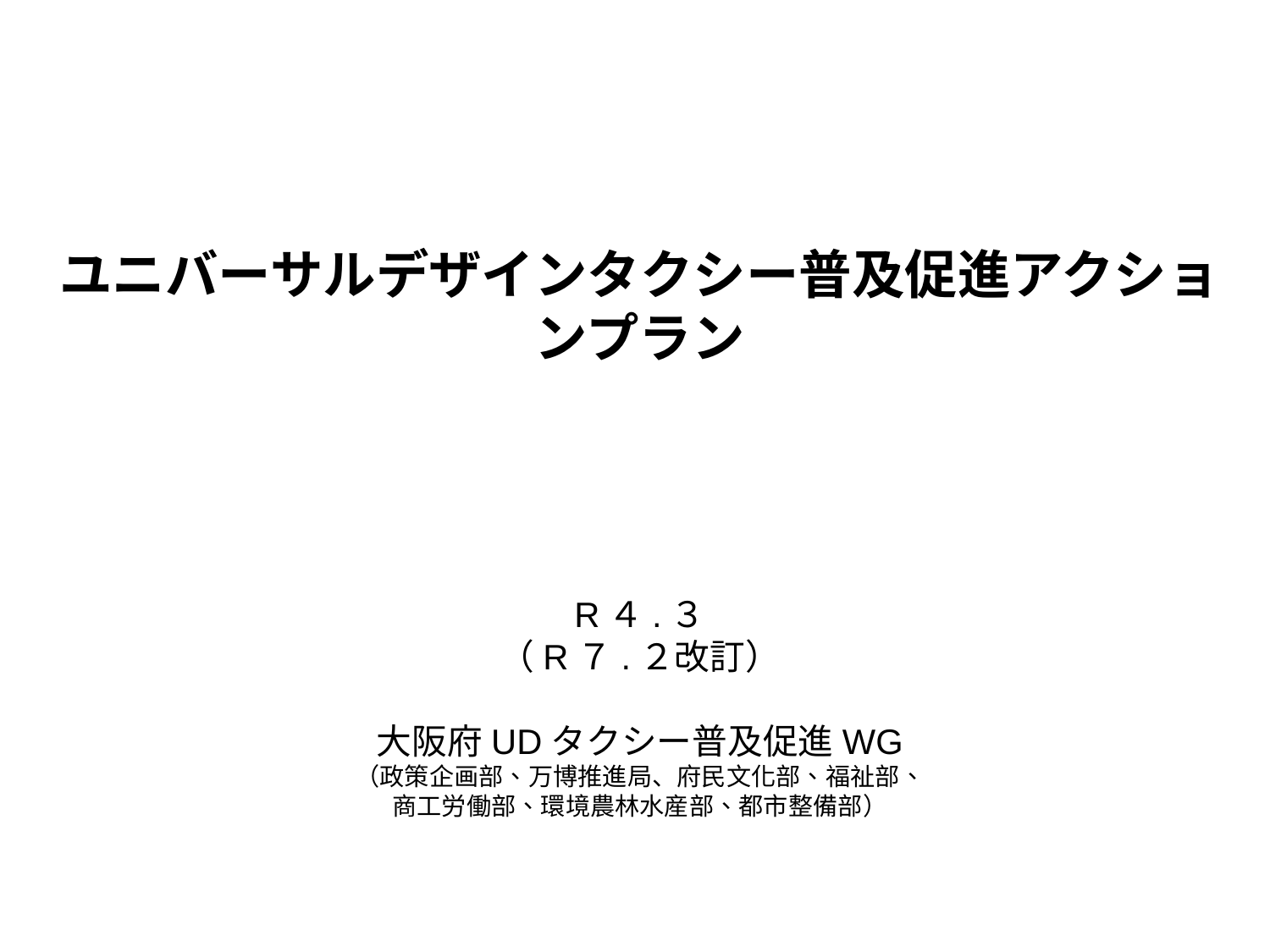

ユニバーサルデザインタクシー普及促進アクションプラン

R４.３
（R７.２改訂）

大阪府UDタクシー普及促進WG
（政策企画部、万博推進局、府民文化部、福祉部、
商工労働部、環境農林水産部、都市整備部）